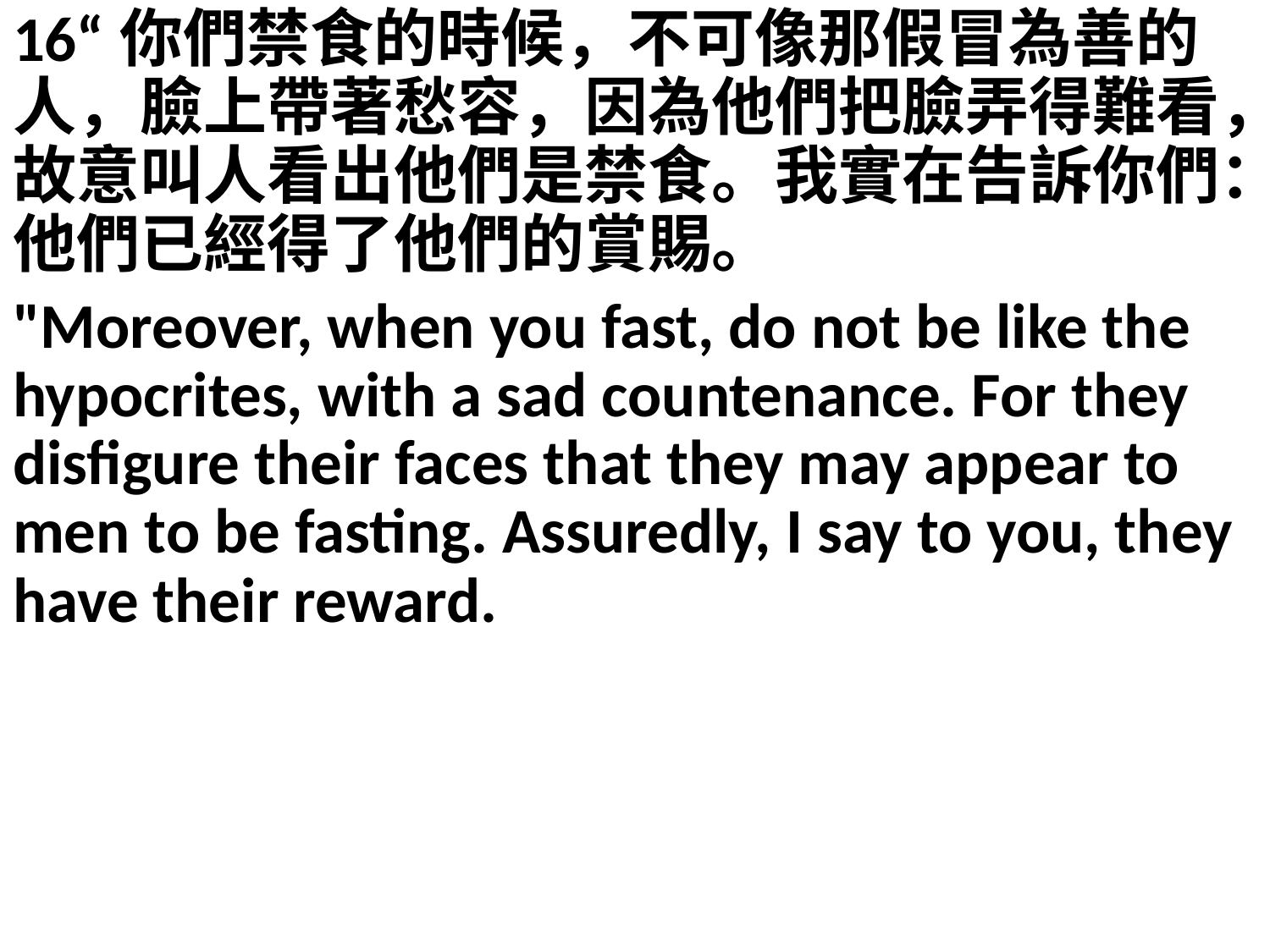

16“你們禁食的時候，不可像那假冒為善的人，臉上帶著愁容，因為他們把臉弄得難看，故意叫人看出他們是禁食。我實在告訴你們：他們已經得了他們的賞賜。
"Moreover, when you fast, do not be like the hypocrites, with a sad countenance. For they disfigure their faces that they may appear to men to be fasting. Assuredly, I say to you, they have their reward.